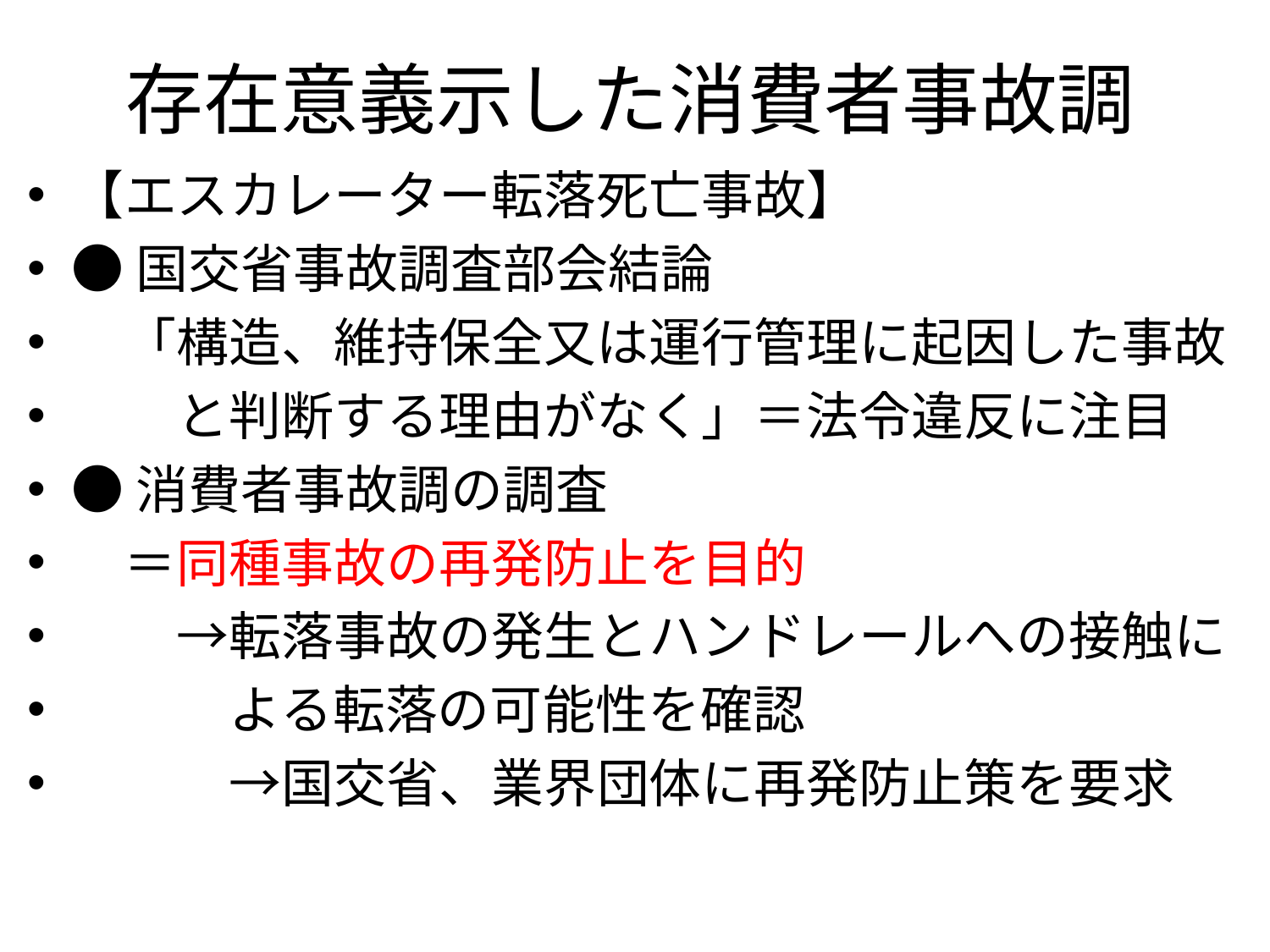

# 存在意義示した消費者事故調
【エスカレーター転落死亡事故】
●国交省事故調査部会結論
　「構造、維持保全又は運行管理に起因した事故
　　と判断する理由がなく」＝法令違反に注目
●消費者事故調の調査
　＝同種事故の再発防止を目的
　　→転落事故の発生とハンドレールへの接触に
　　　よる転落の可能性を確認
　　　→国交省、業界団体に再発防止策を要求